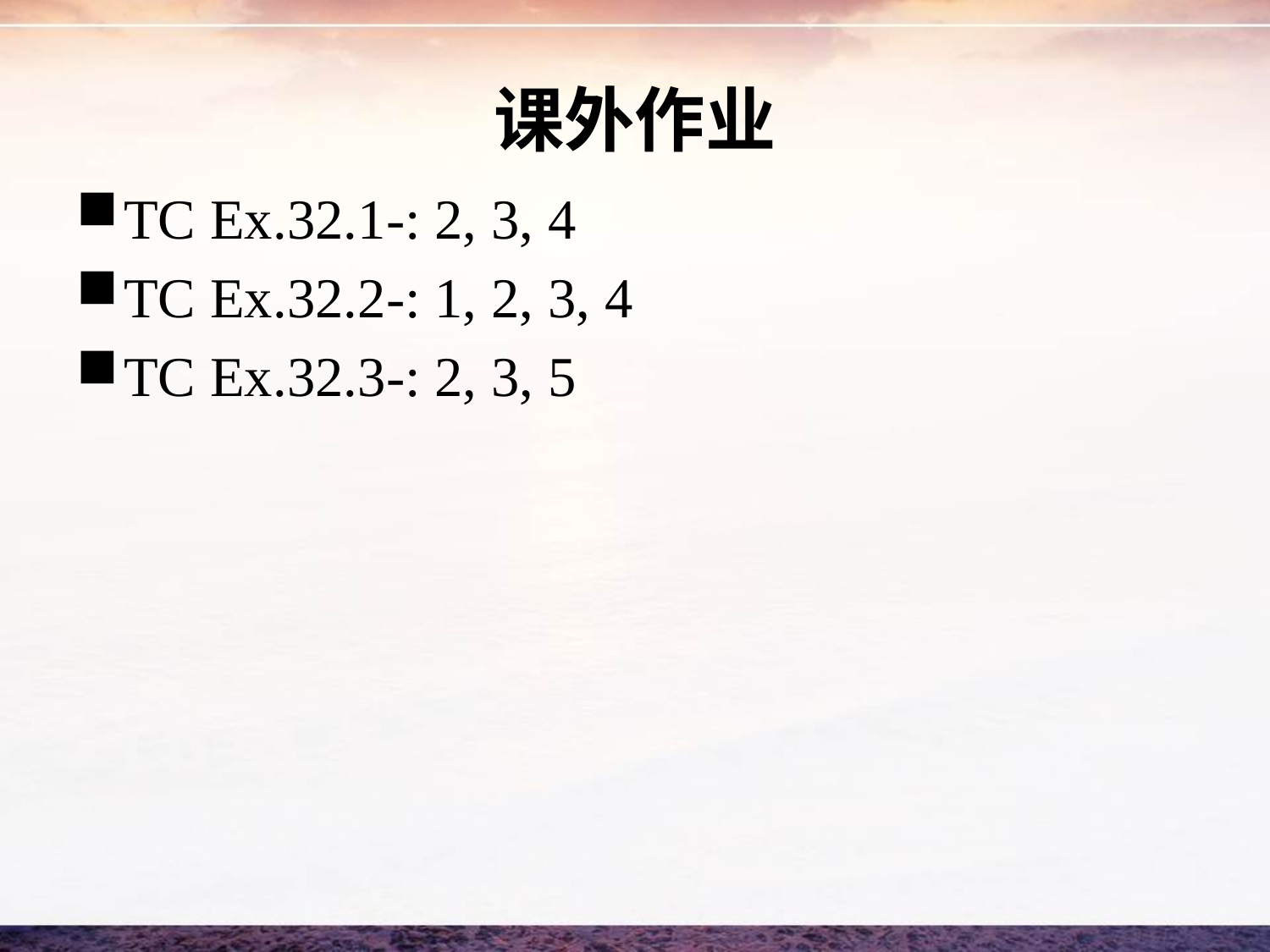

# 课外作业
TC Ex.32.1-: 2, 3, 4
TC Ex.32.2-: 1, 2, 3, 4
TC Ex.32.3-: 2, 3, 5